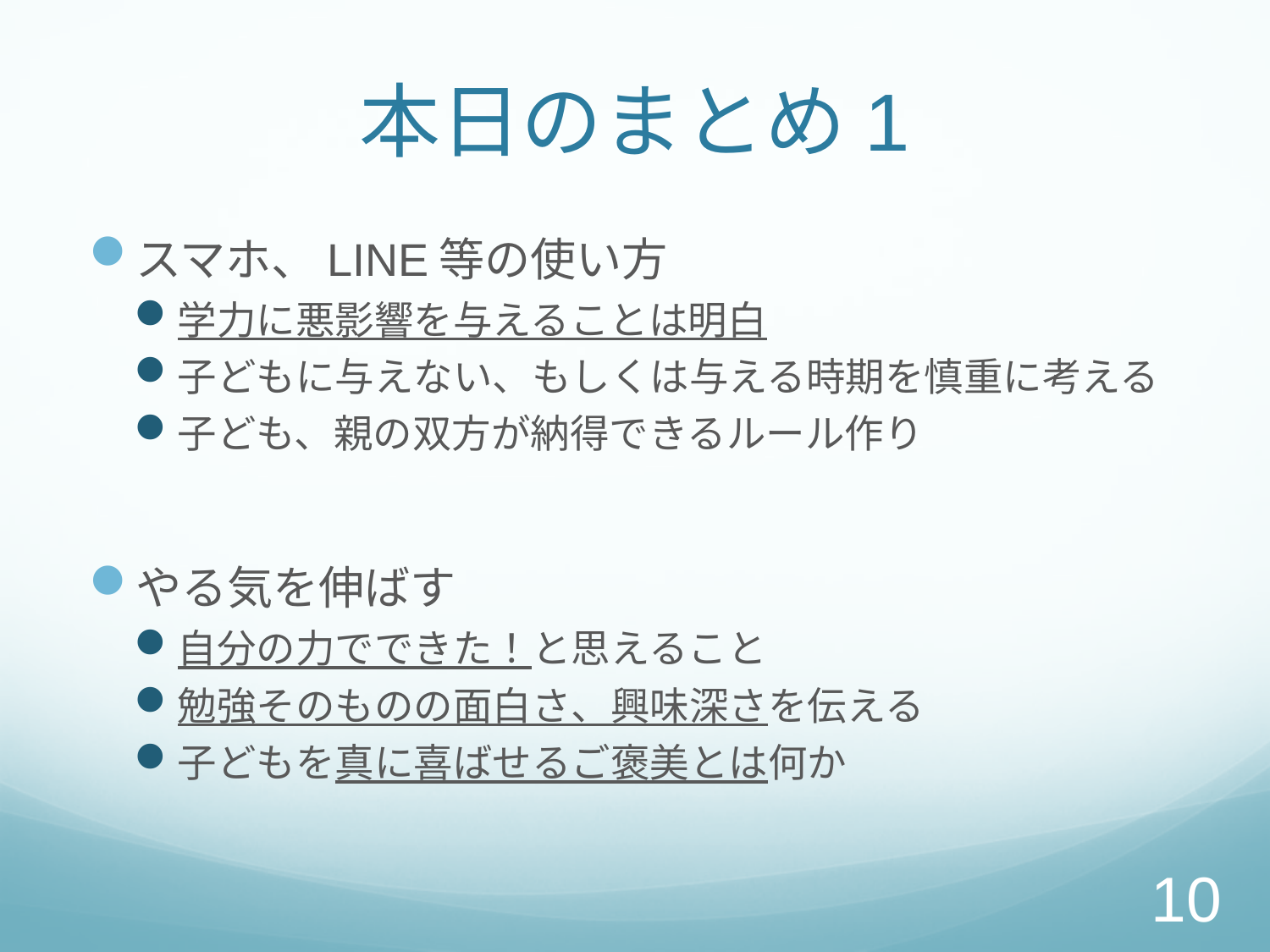

# 本日のまとめ1

スマホ、LINE等の使い方
学力に悪影響を与えることは明白
子どもに与えない、もしくは与える時期を慎重に考える
子ども、親の双方が納得できるルール作り

やる気を伸ばす
自分の力でできた！と思えること
勉強そのものの面白さ、興味深さを伝える
子どもを真に喜ばせるご褒美とは何か

10